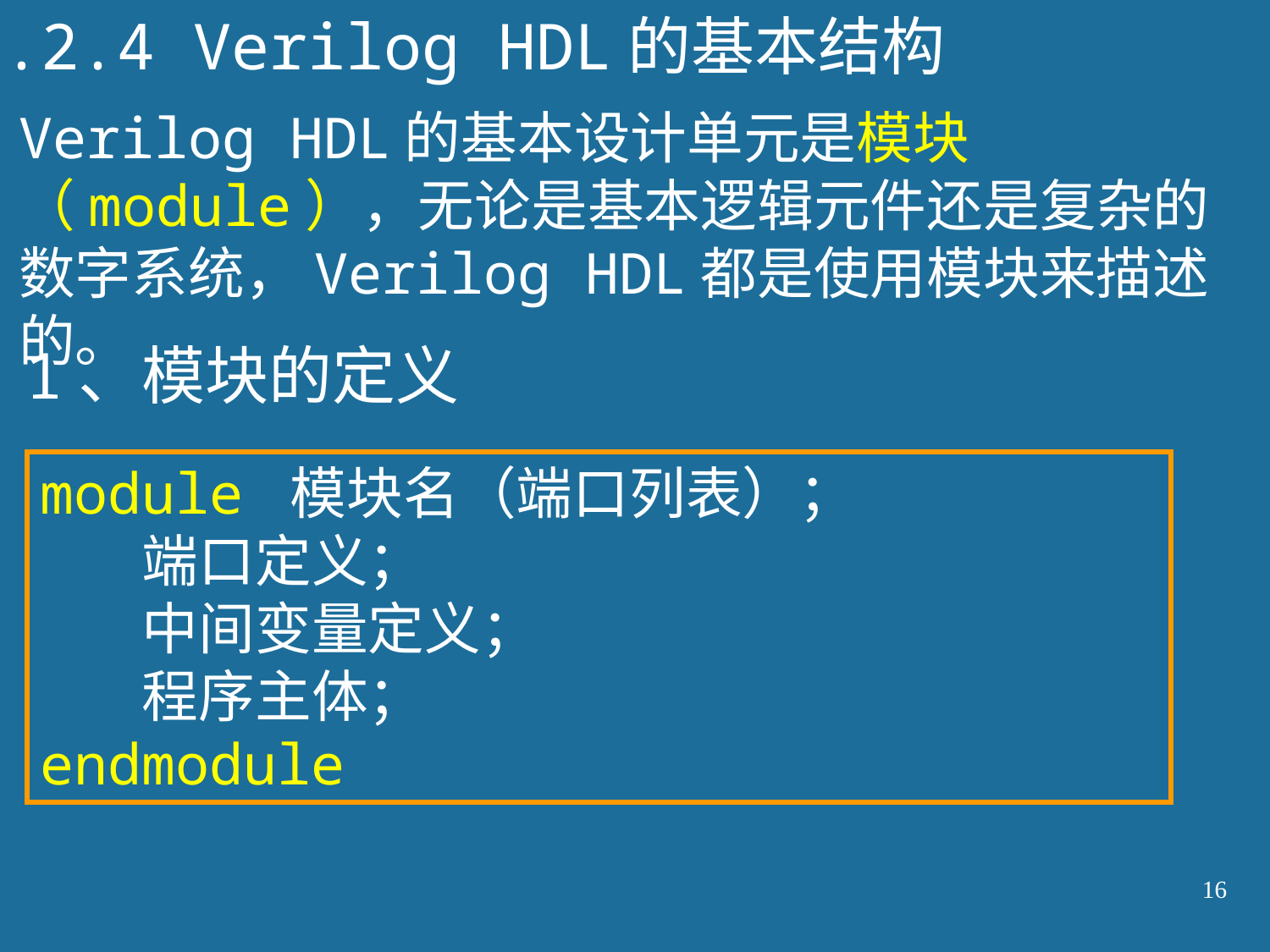

7.2.4 Verilog HDL的基本结构
Verilog HDL的基本设计单元是模块（module），无论是基本逻辑元件还是复杂的数字系统，Verilog HDL都是使用模块来描述的。
1、模块的定义
module 模块名（端口列表）；
       端口定义；
       中间变量定义；
       程序主体；
endmodule
16